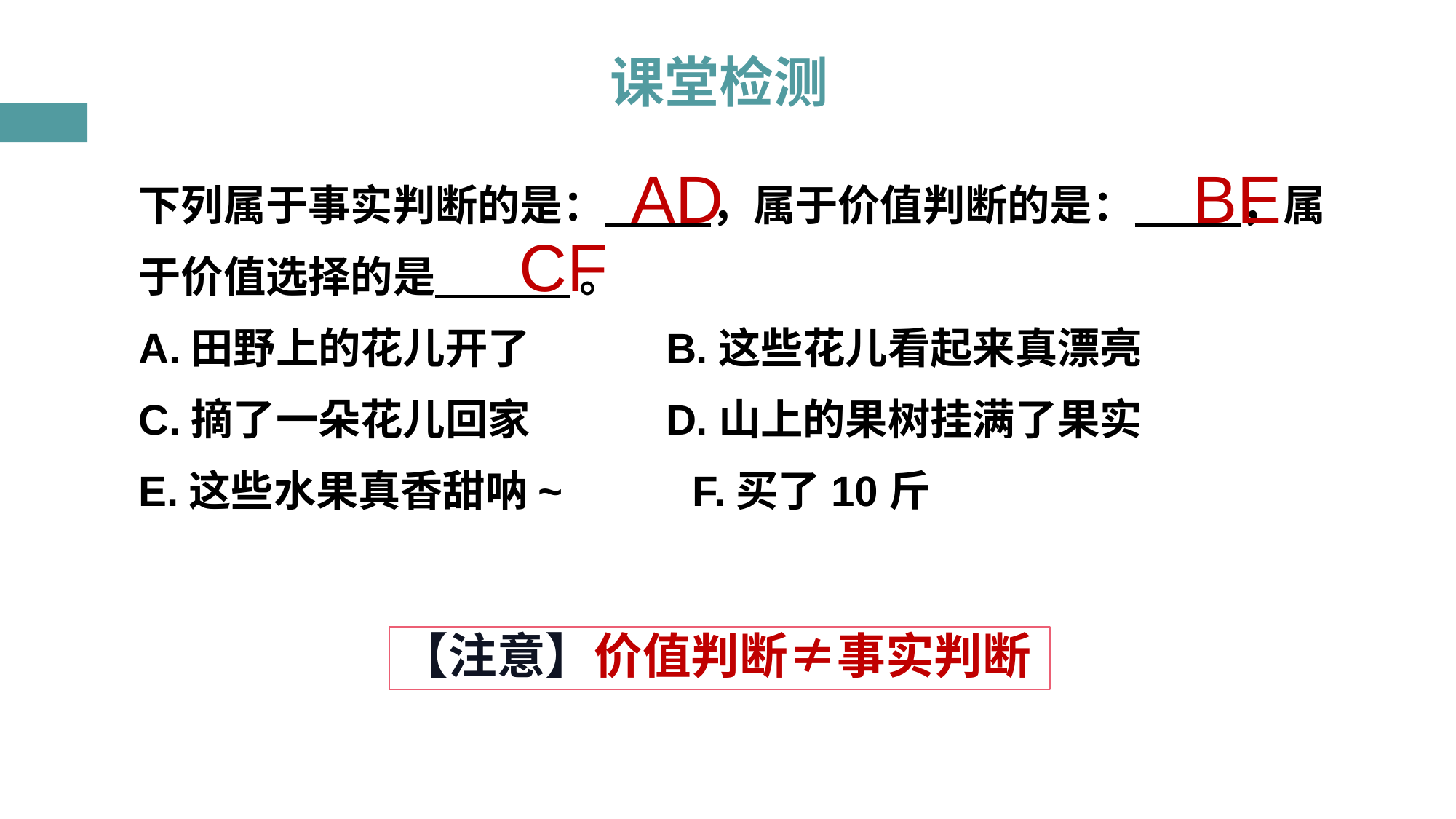

# 课堂检测
下列属于事实判断的是：           ，属于价值判断的是：           ，属于价值选择的是               。
A.田野上的花儿开了             B.这些花儿看起来真漂亮
C.摘了一朵花儿回家             D.山上的果树挂满了果实
E.这些水果真香甜呐~           F.买了10斤

AD
BE
CF
【注意】价值判断≠事实判断